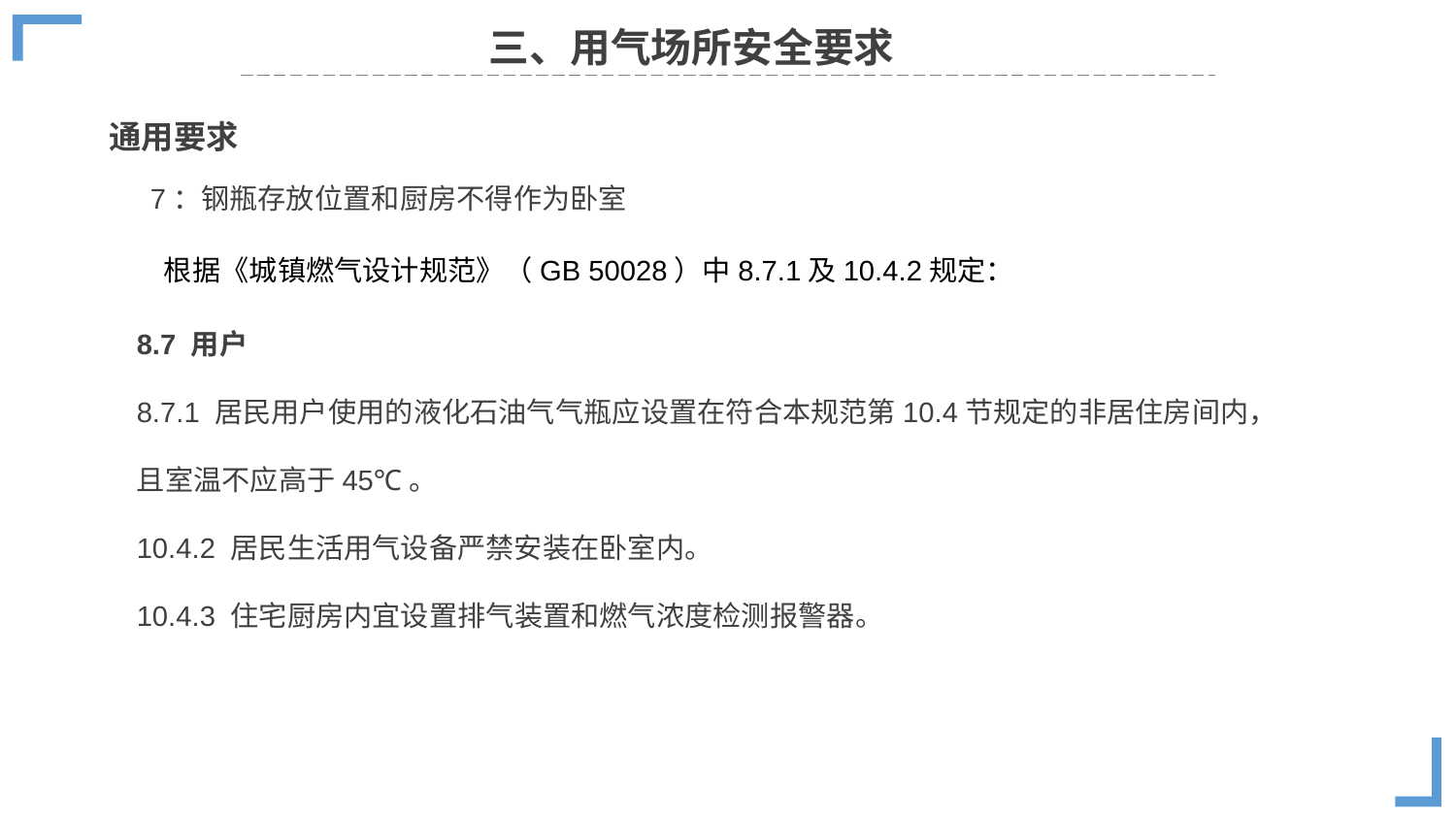

三、用气场所安全要求
通用要求
7：钢瓶存放位置和厨房不得作为卧室
根据《城镇燃气设计规范》（GB 50028）中8.7.1及10.4.2规定：
8.7 用户
8.7.1 居民用户使用的液化石油气气瓶应设置在符合本规范第10.4节规定的非居住房间内，且室温不应高于45℃。
10.4.2 居民生活用气设备严禁安装在卧室内。
10.4.3 住宅厨房内宜设置排气装置和燃气浓度检测报警器。